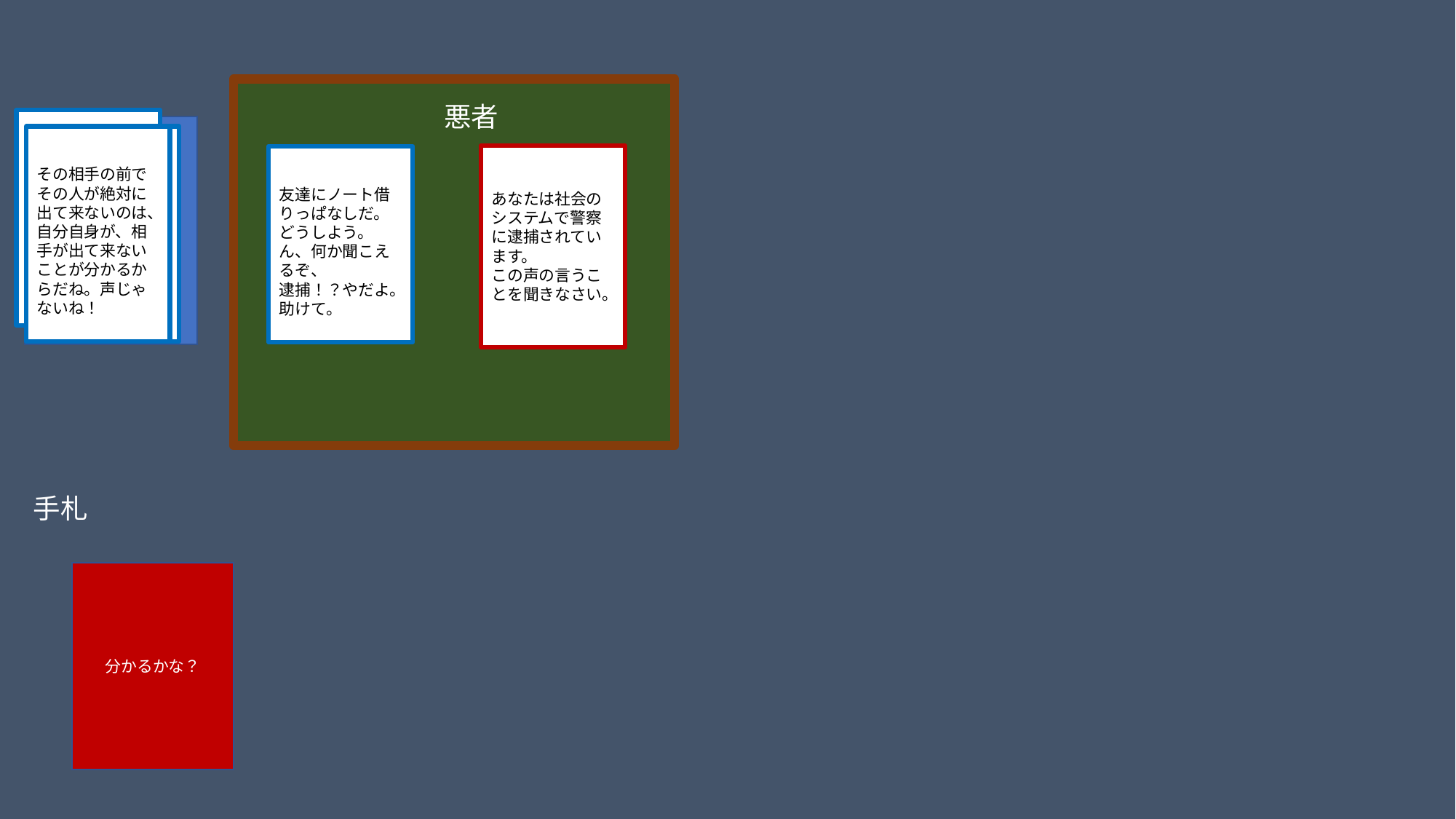

悪者

音の聞こえる方向があるね。自分の喉から操られているように声が聞こえるね。
勝手に口を使わないで！

ここにおいてね

その相手の前でその人が絶対に出て来ないのは、
自分自身が、相手が出て来ないことが分かるからだね。声じゃないね！

テレパシーじゃないよこんなの。
無理矢理しゃべらせるなんて、
犯罪だ！警察じゃないね！

あなたは社会のシステムで警察に逮捕されています。
この声の言うことを聞きなさい。

友達にノート借りっぱなしだ。
どうしよう。
ん、何か聞こえるぞ、
逮捕！？やだよ。助けて。

手札
分かるかな？